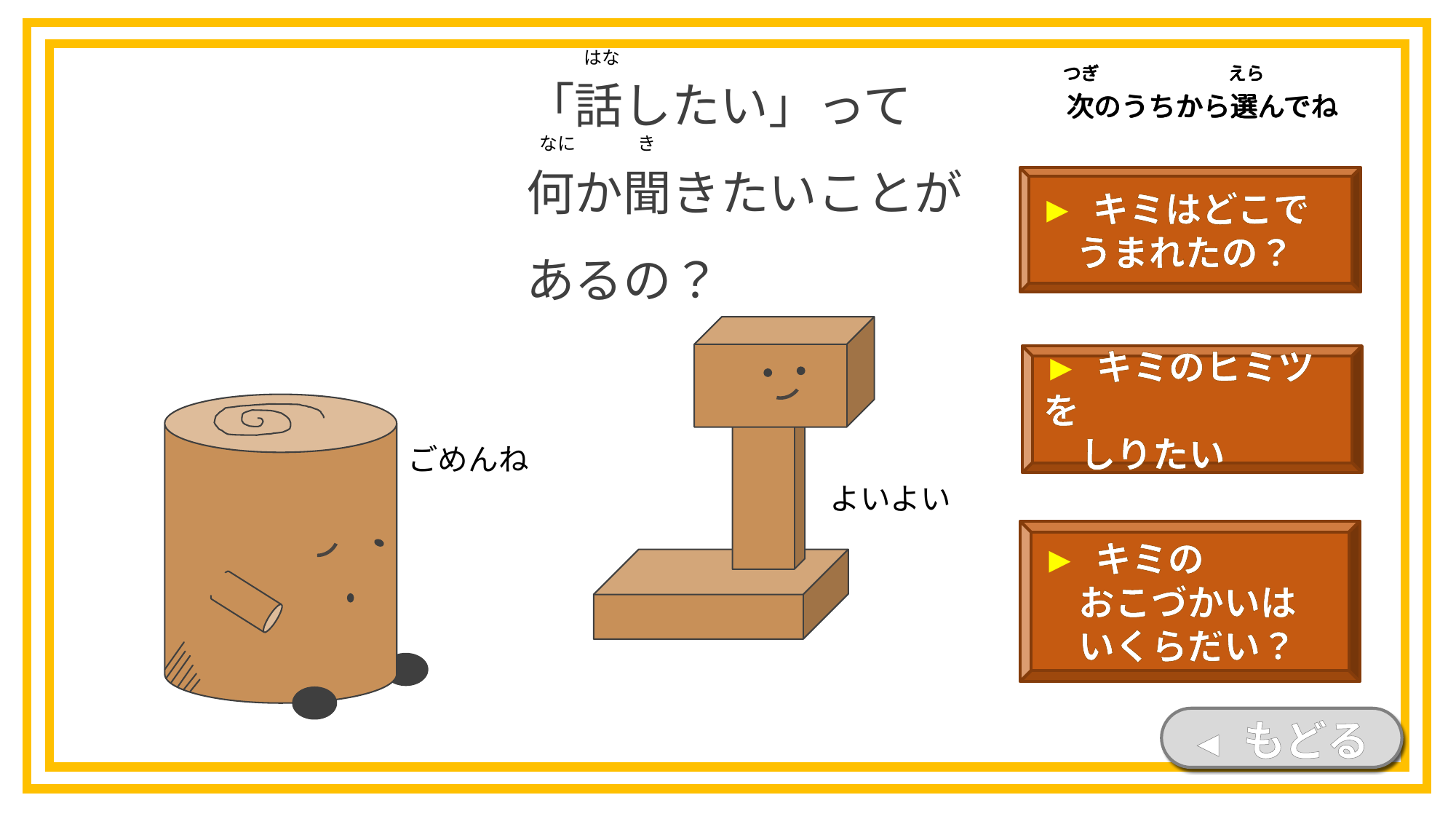

「話したい」って
何か聞きたいことが
あるの？
はな

つぎ
えら
次のうちから選んでね
つぎ
えら
次のうちから選んでね
つぎ
えら
次のうちから選んでね
つぎ
えら
次のうちから選んでね
き
なに
► キミはどこで
　うまれたの？

► キミのヒミツを
　しりたい

ごめんね
よいよい

► キミの
　おこづかいは
　いくらだい？

◄ もどる